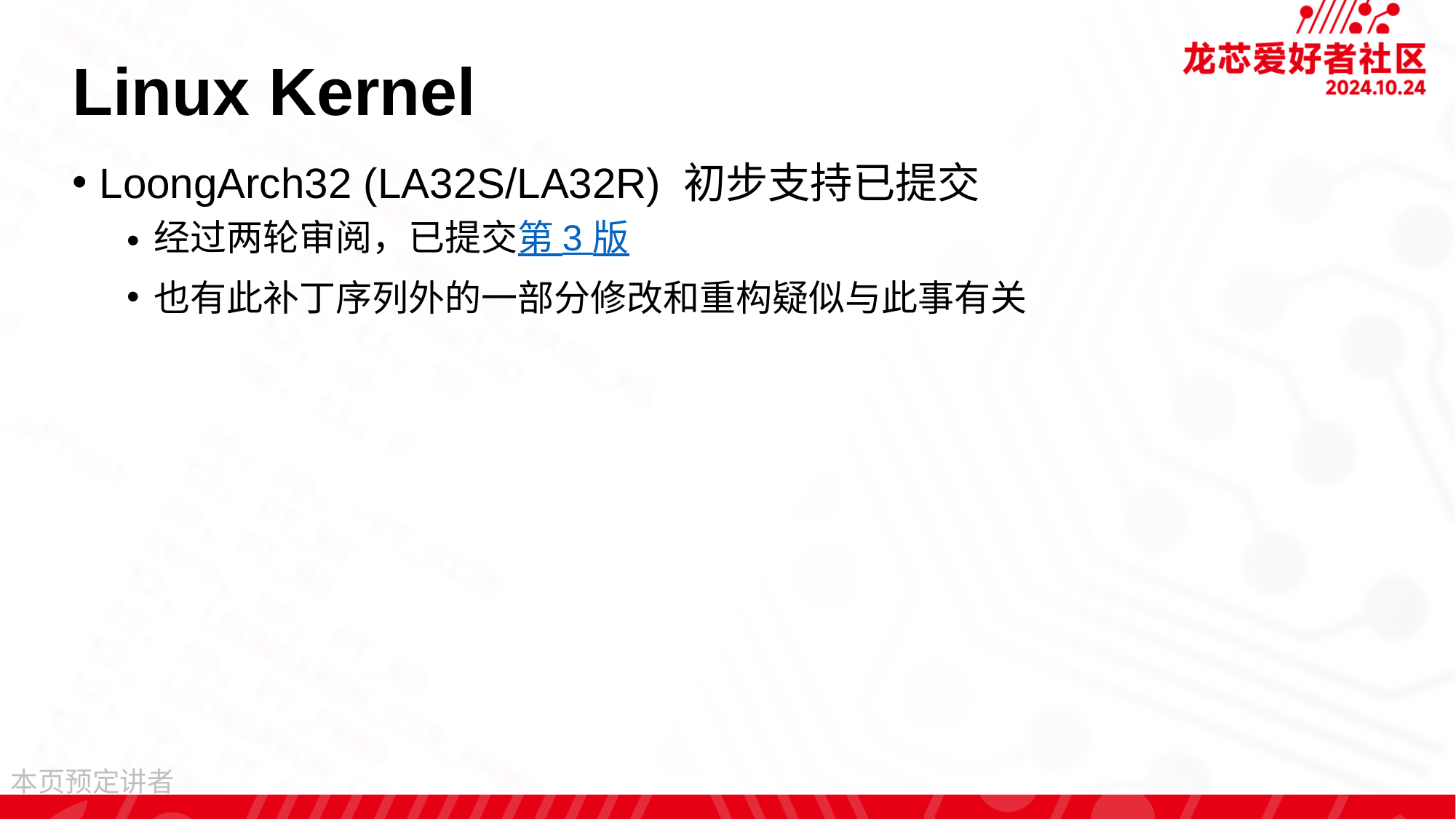

# Linux Kernel
LoongArch32 (LA32S/LA32R) 初步支持已提交
经过两轮审阅，已提交第 3 版
也有此补丁序列外的一部分修改和重构疑似与此事有关